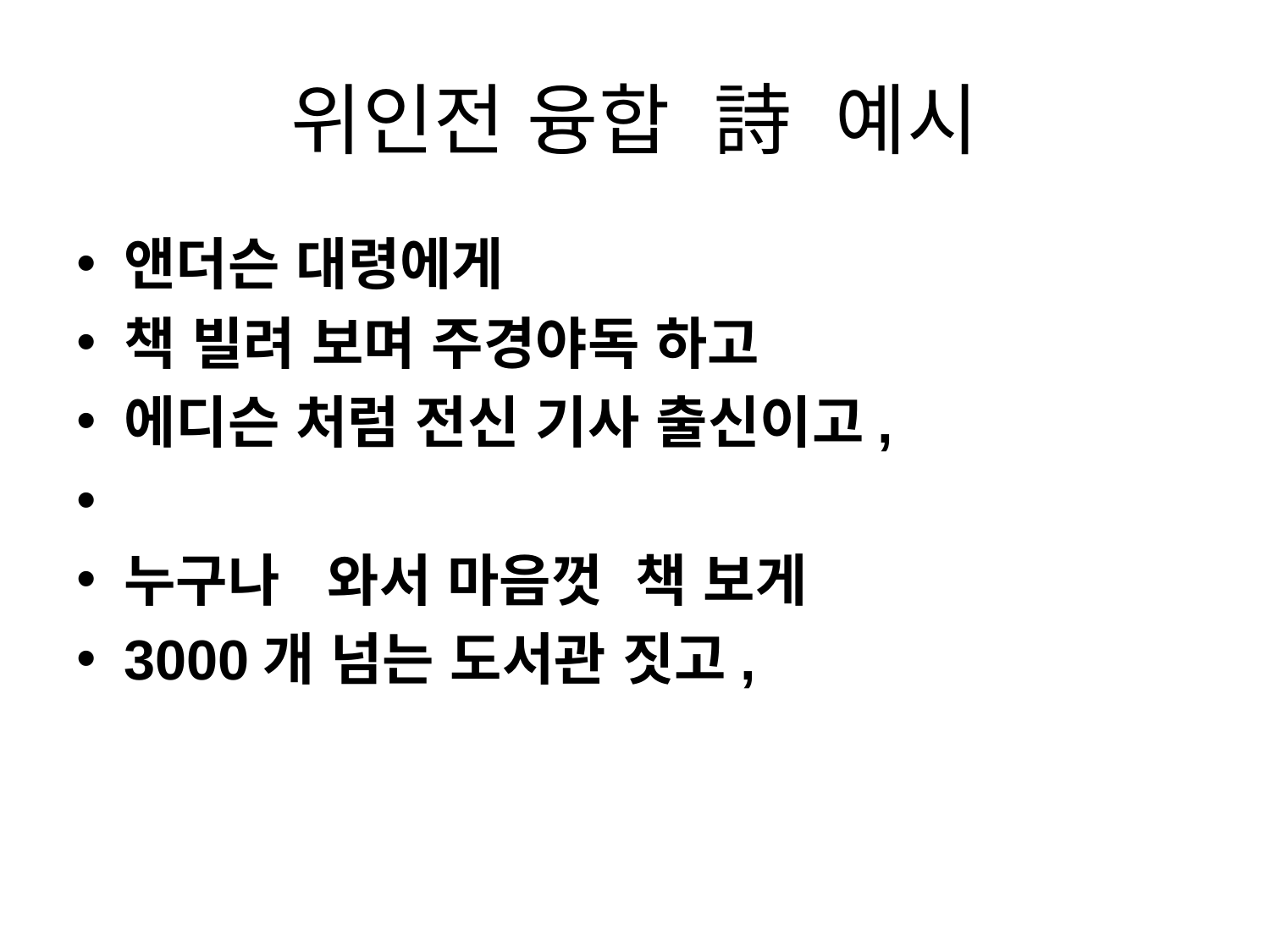

# 위인전 융합  詩  예시
앤더슨 대령에게
책 빌려 보며 주경야독 하고
에디슨 처럼 전신 기사 출신이고,

누구나   와서 마음껏  책 보게
3000개 넘는 도서관 짓고,